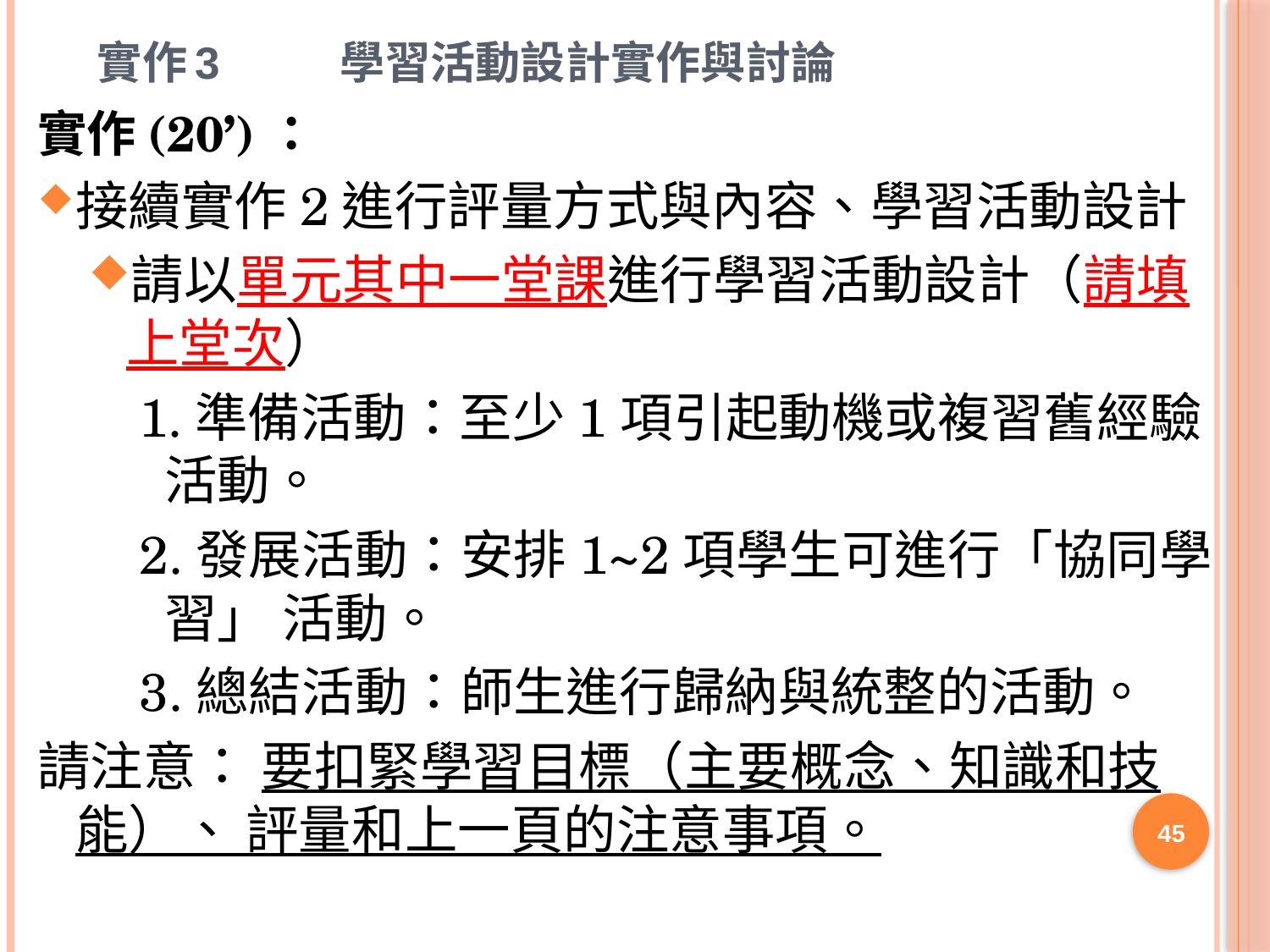

# 實作3         學習活動設計實作與討論
實作(20’)：
接續實作2進行評量方式與內容、學習活動設計
請以單元其中一堂課進行學習活動設計（請填上堂次）
1.準備活動：至少1項引起動機或複習舊經驗活動。
2.發展活動：安排1~2項學生可進行「協同學習」 活動。
3.總結活動：師生進行歸納與統整的活動。
請注意： 要扣緊學習目標（主要概念、知識和技能）、 評量和上一頁的注意事項。

45